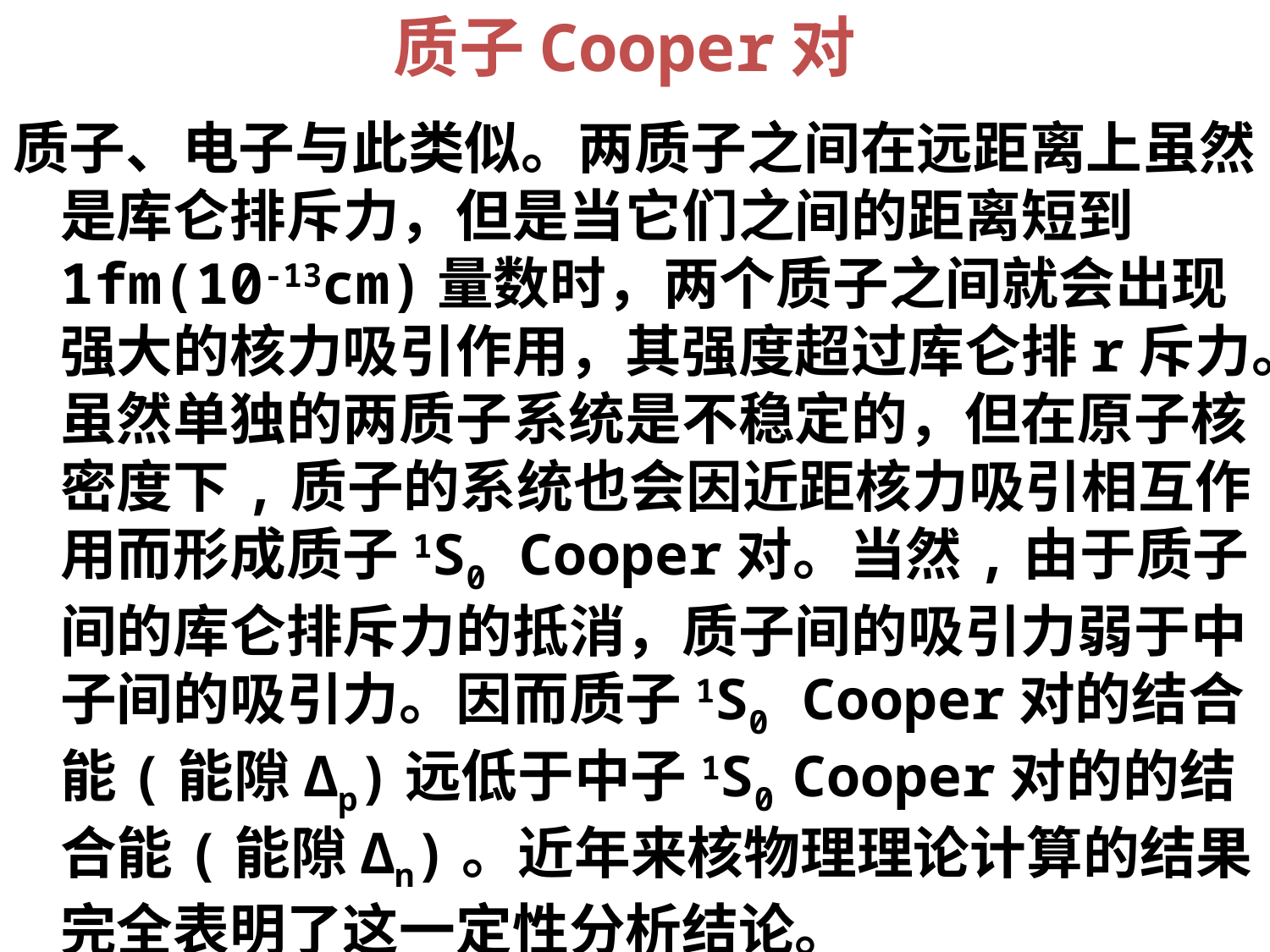

# 质子Cooper对
质子、电子与此类似。两质子之间在远距离上虽然是库仑排斥力，但是当它们之间的距离短到1fm(10-13cm)量数时，两个质子之间就会出现强大的核力吸引作用，其强度超过库仑排r斥力。虽然单独的两质子系统是不稳定的，但在原子核密度下,质子的系统也会因近距核力吸引相互作用而形成质子1S0 Cooper对。当然,由于质子间的库仑排斥力的抵消，质子间的吸引力弱于中子间的吸引力。因而质子1S0 Cooper对的结合能(能隙Δp)远低于中子1S0 Cooper对的的结合能(能隙Δn)。近年来核物理理论计算的结果完全表明了这一定性分析结论。